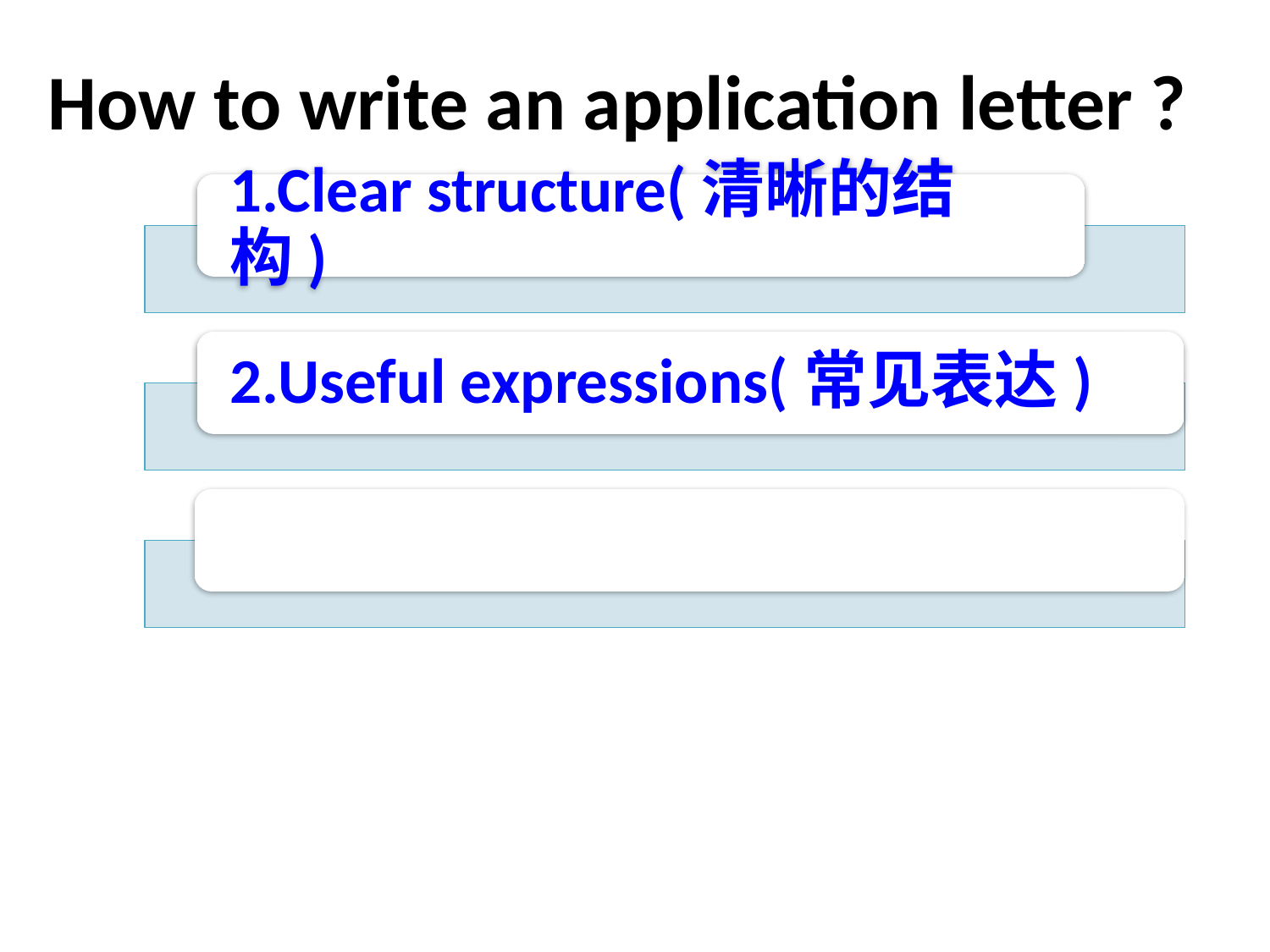

How to write an application letter ?

1.Clear structure(清晰的结构)
2.Useful expressions(常见表达)